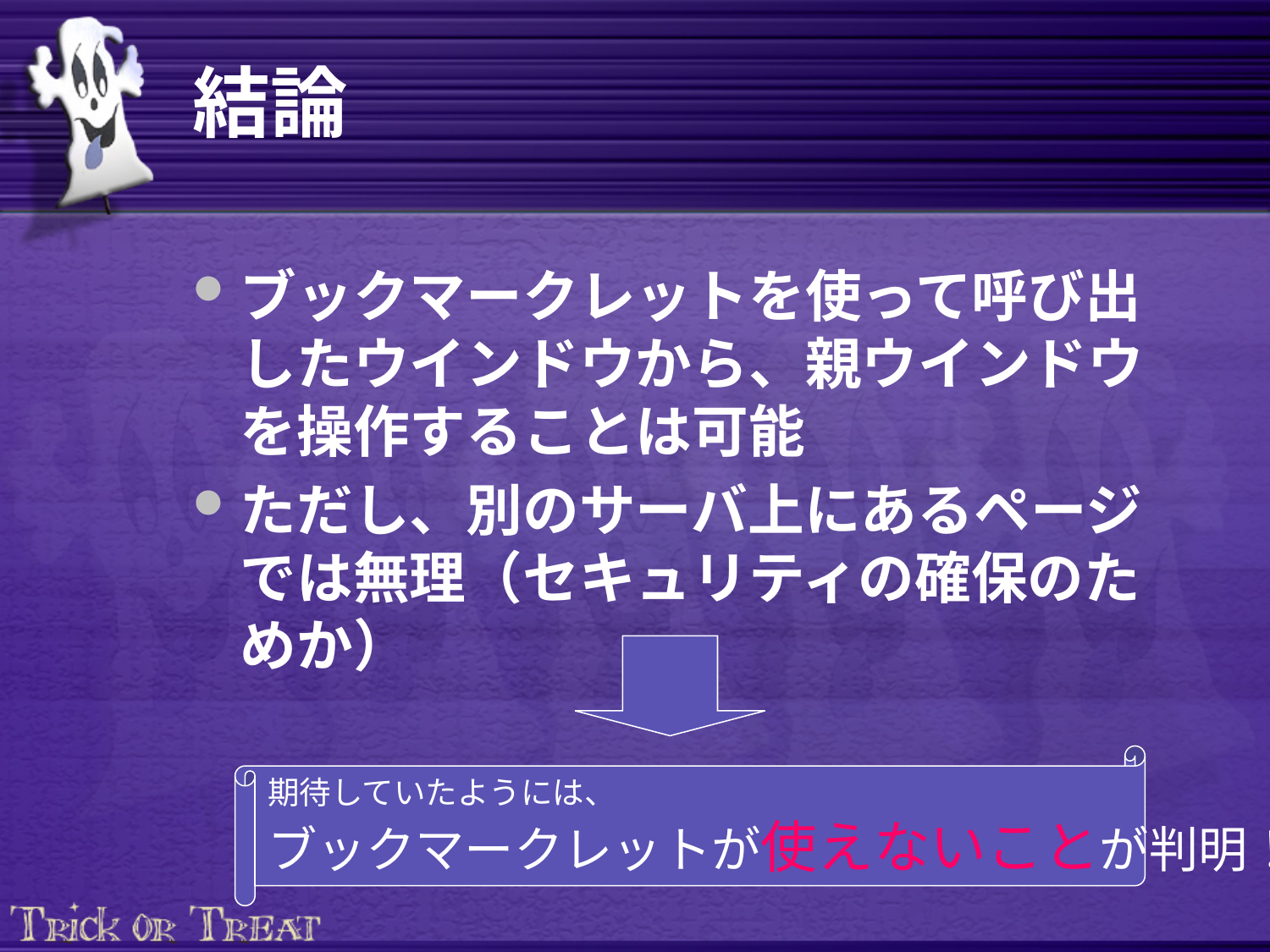

# 結論
ブックマークレットを使って呼び出したウインドウから、親ウインドウを操作することは可能
ただし、別のサーバ上にあるページでは無理（セキュリティの確保のためか）

期待していたようには、
ブックマークレットが使えないことが判明！